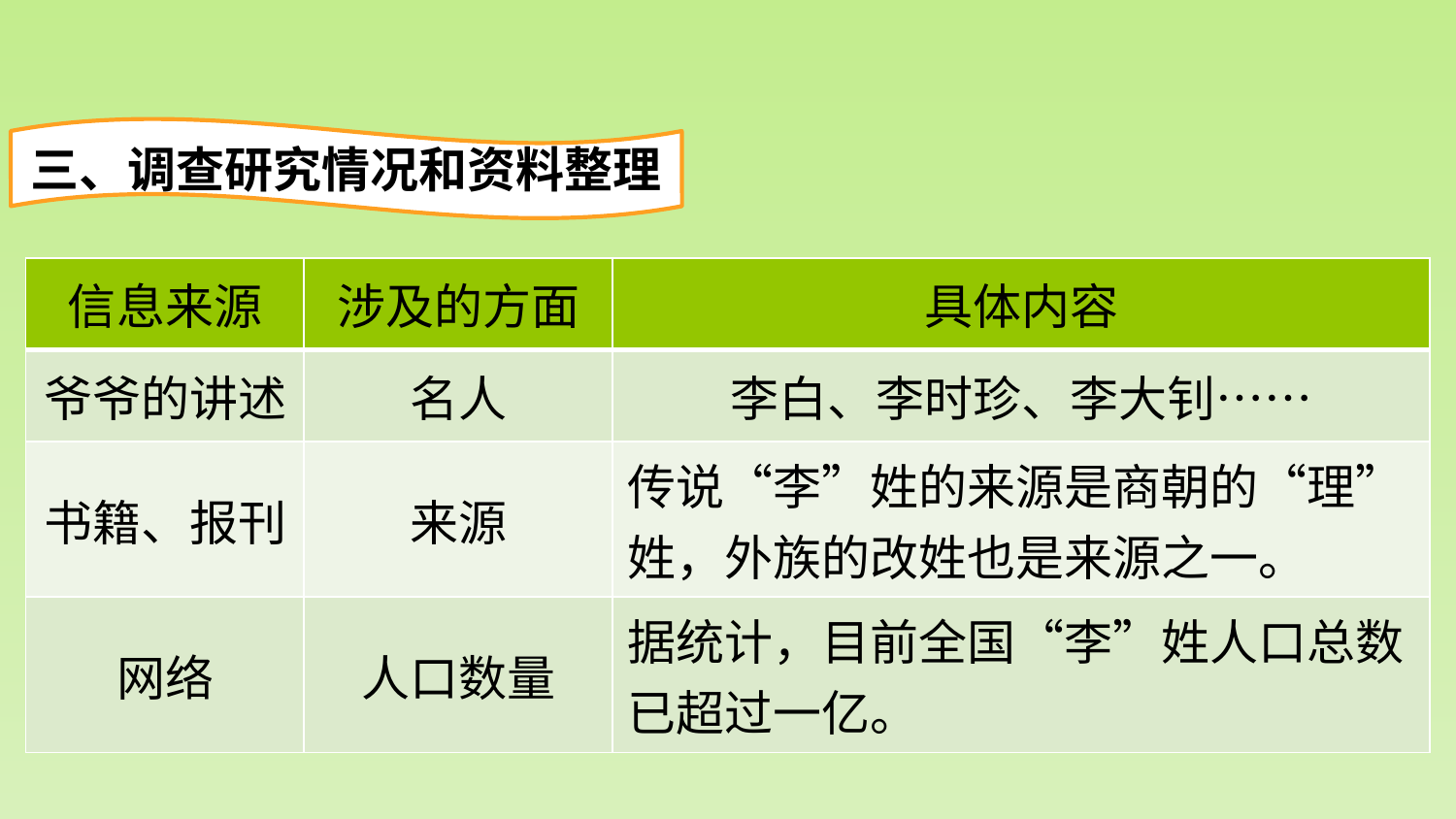

三、调查研究情况和资料整理
| 信息来源 | 涉及的方面 | 具体内容 |
| --- | --- | --- |
| 爷爷的讲述 | 名人 | 李白、李时珍、李大钊…… |
| 书籍、报刊 | 来源 | 传说“李”姓的来源是商朝的“理”姓，外族的改姓也是来源之一。 |
| 网络 | 人口数量 | 据统计，目前全国“李”姓人口总数已超过一亿。 |